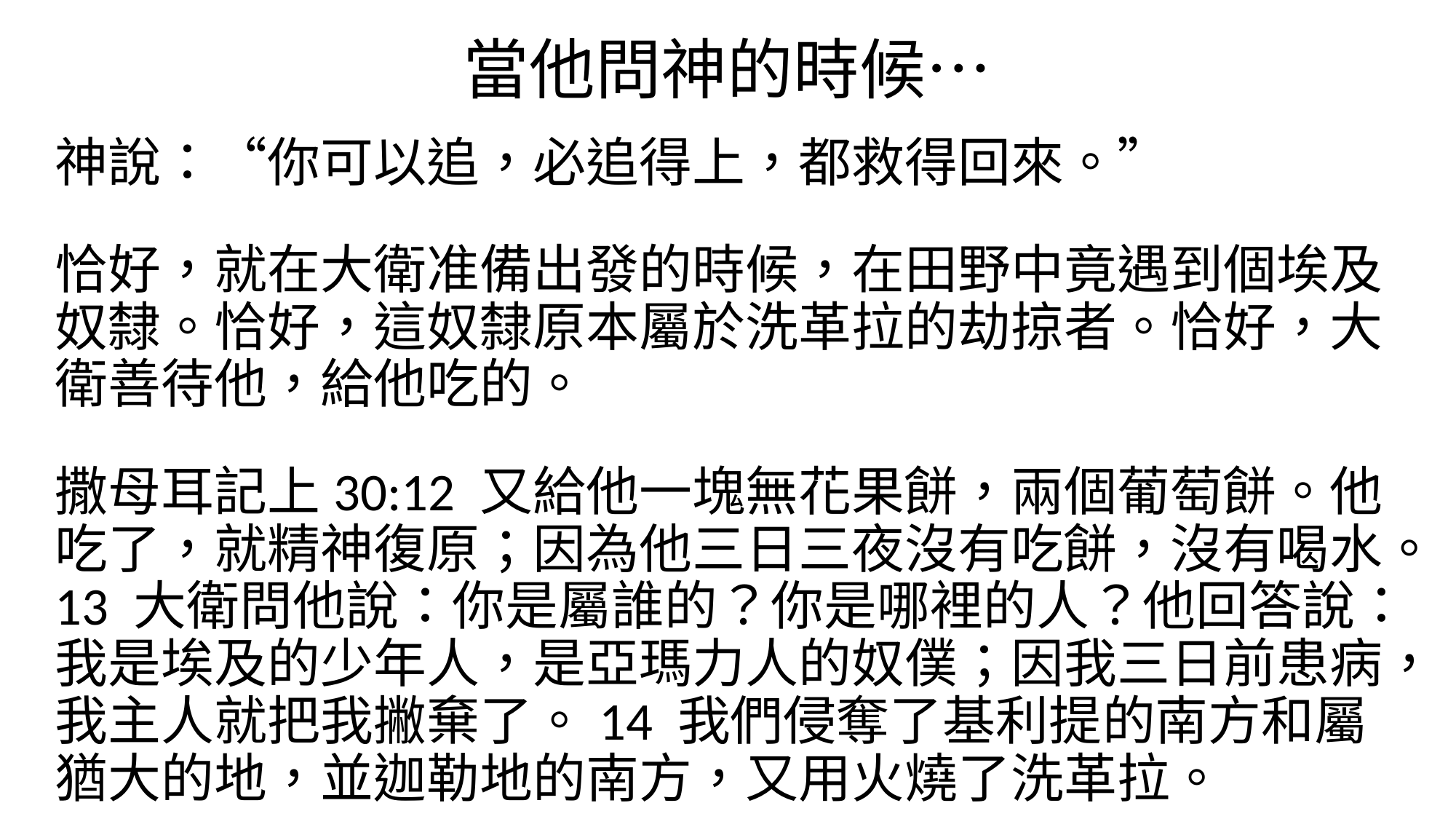

# 當他問神的時候…
神說：“你可以追，必追得上，都救得回來。”

恰好，就在大衛准備出發的時候，在田野中竟遇到個埃及奴隸。恰好，這奴隸原本屬於洗革拉的劫掠者。恰好，大衛善待他，給他吃的。

撒母耳記上30:12 又給他一塊無花果餅，兩個葡萄餅。他吃了，就精神復原；因為他三日三夜沒有吃餅，沒有喝水。13 大衛問他說：你是屬誰的？你是哪裡的人？他回答說：我是埃及的少年人，是亞瑪力人的奴僕；因我三日前患病，我主人就把我撇棄了。14 我們侵奪了基利提的南方和屬猶大的地，並迦勒地的南方，又用火燒了洗革拉。